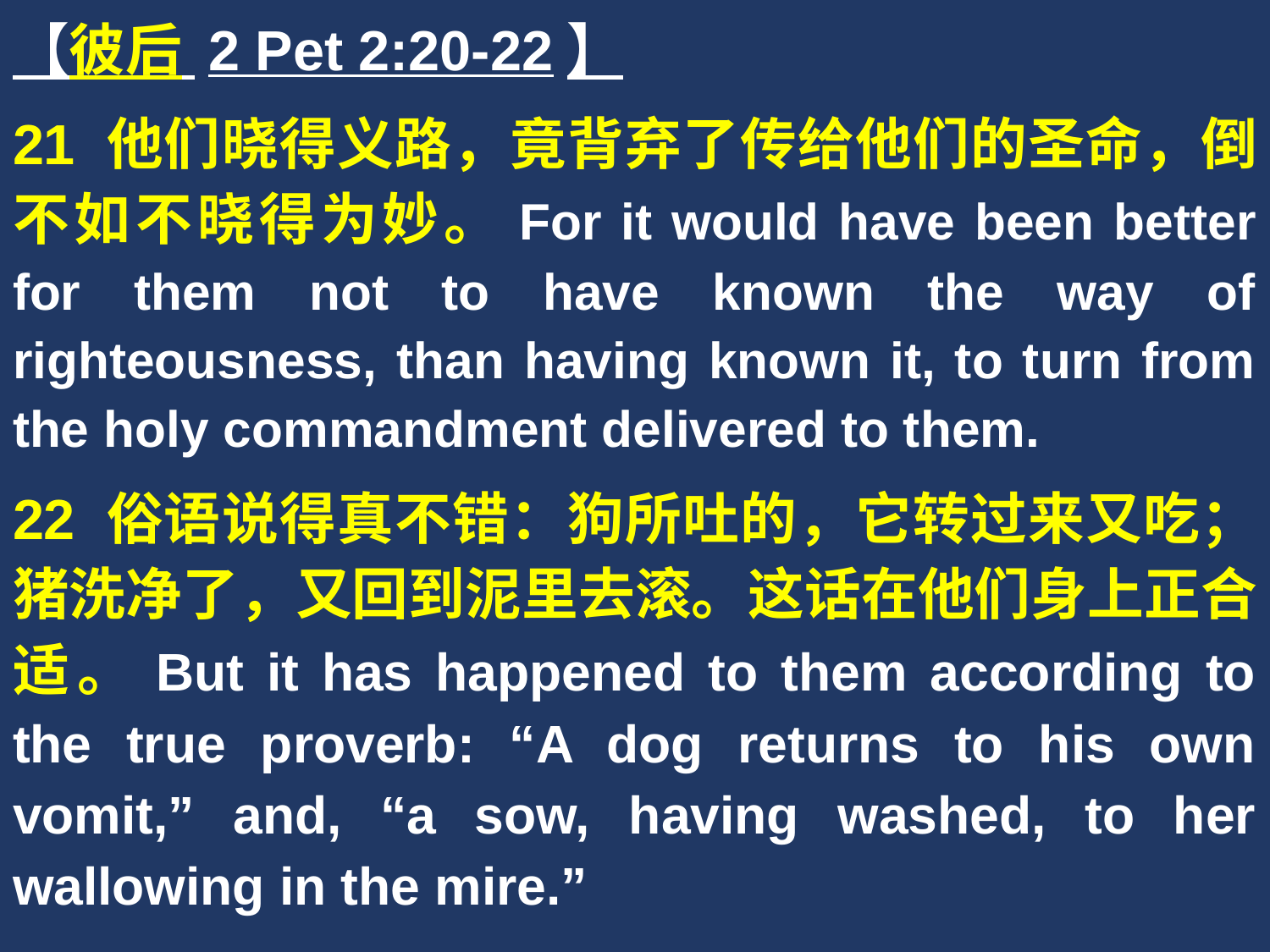

【彼后 2 Pet 2:20-22】
21 他们晓得义路，竟背弃了传给他们的圣命，倒不如不晓得为妙。For it would have been better for them not to have known the way of righteousness, than having known it, to turn from the holy commandment delivered to them.
22 俗语说得真不错：狗所吐的，它转过来又吃；猪洗净了，又回到泥里去滚。这话在他们身上正合适。But it has happened to them according to the true proverb: “A dog returns to his own vomit,” and, “a sow, having washed, to her wallowing in the mire.”